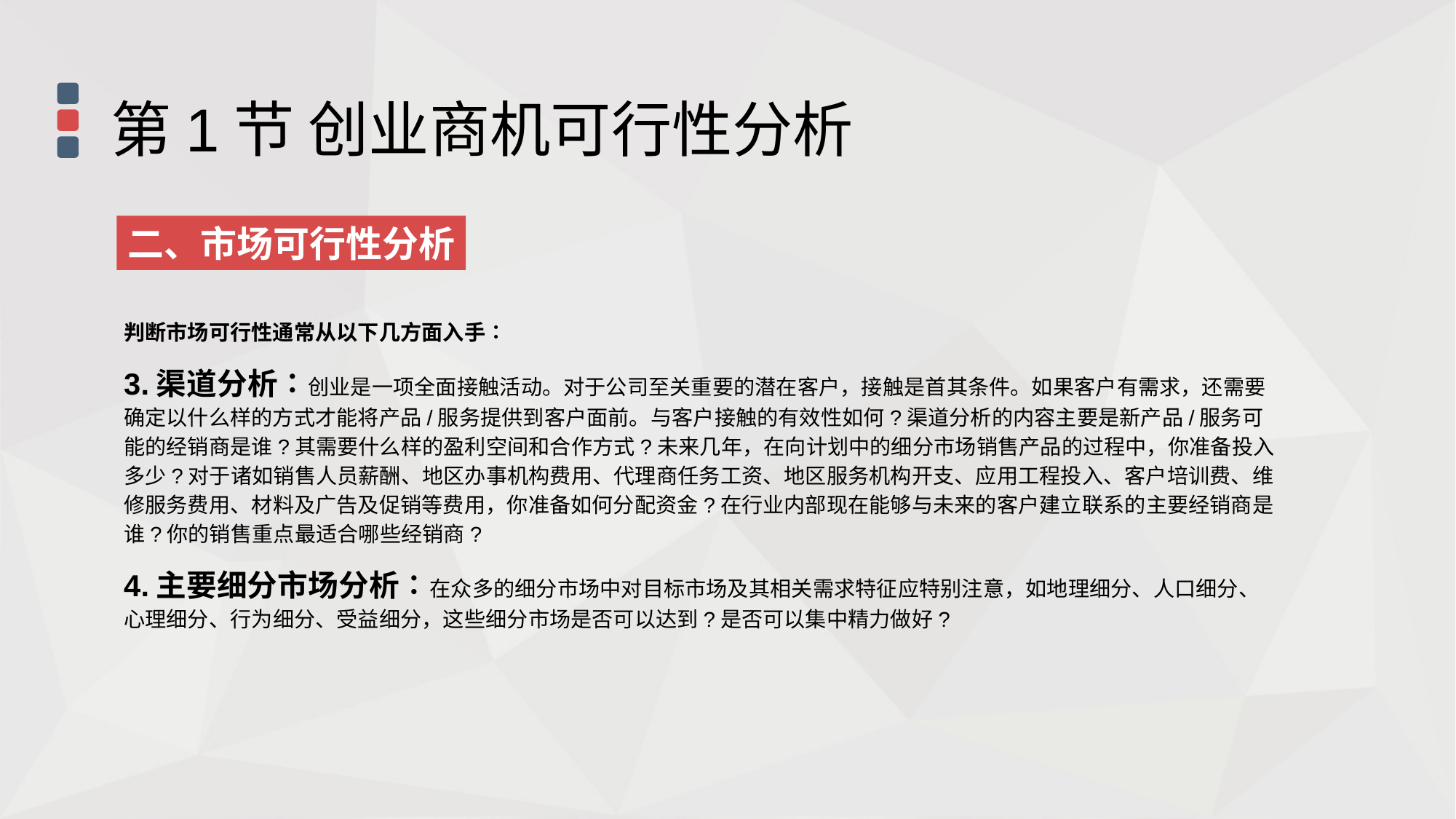

第1节 创业商机可行性分析
二、市场可行性分析
判断市场可行性通常从以下几方面入手∶
3.渠道分析∶创业是一项全面接触活动。对于公司至关重要的潜在客户，接触是首其条件。如果客户有需求，还需要确定以什么样的方式才能将产品/服务提供到客户面前。与客户接触的有效性如何?渠道分析的内容主要是新产品/服务可能的经销商是谁?其需要什么样的盈利空间和合作方式?未来几年，在向计划中的细分市场销售产品的过程中，你准备投入多少?对于诸如销售人员薪酬、地区办事机构费用、代理商任务工资、地区服务机构开支、应用工程投入、客户培训费、维修服务费用、材料及广告及促销等费用，你准备如何分配资金?在行业内部现在能够与未来的客户建立联系的主要经销商是谁?你的销售重点最适合哪些经销商?
4.主要细分市场分析∶在众多的细分市场中对目标市场及其相关需求特征应特别注意，如地理细分、人口细分、心理细分、行为细分、受益细分，这些细分市场是否可以达到?是否可以集中精力做好?